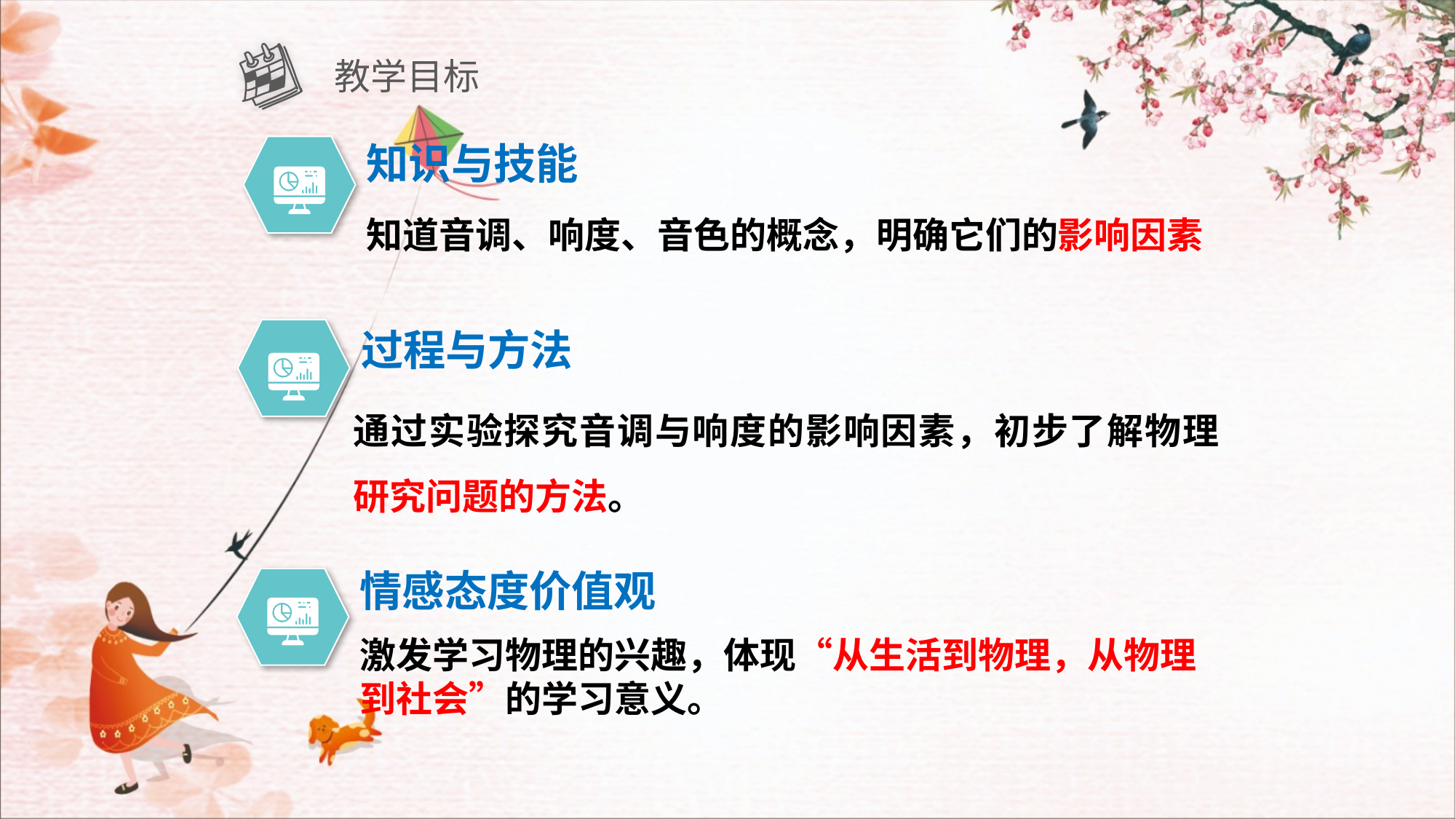

教学目标
知识与技能

知道音调、响度、音色的概念，明确它们的影响因素
过程与方法

通过实验探究音调与响度的影响因素，初步了解物理研究问题的方法。
情感态度价值观

激发学习物理的兴趣，体现“从生活到物理，从物理到社会”的学习意义。